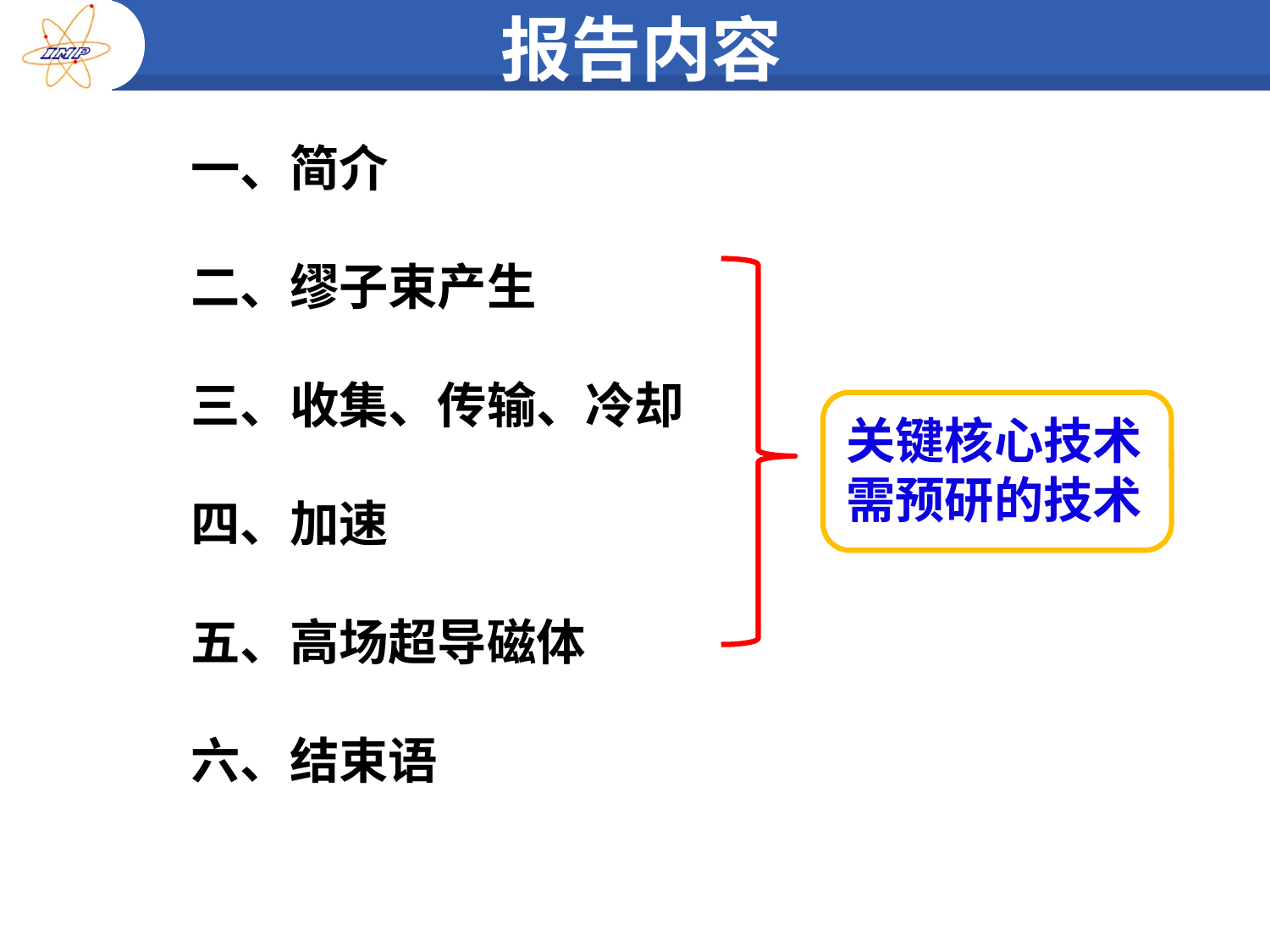

# 报告内容
一、简介
二、缪子束产生
三、收集、传输、冷却
四、加速
五、高场超导磁体
六、结束语

关键核心技术
需预研的技术